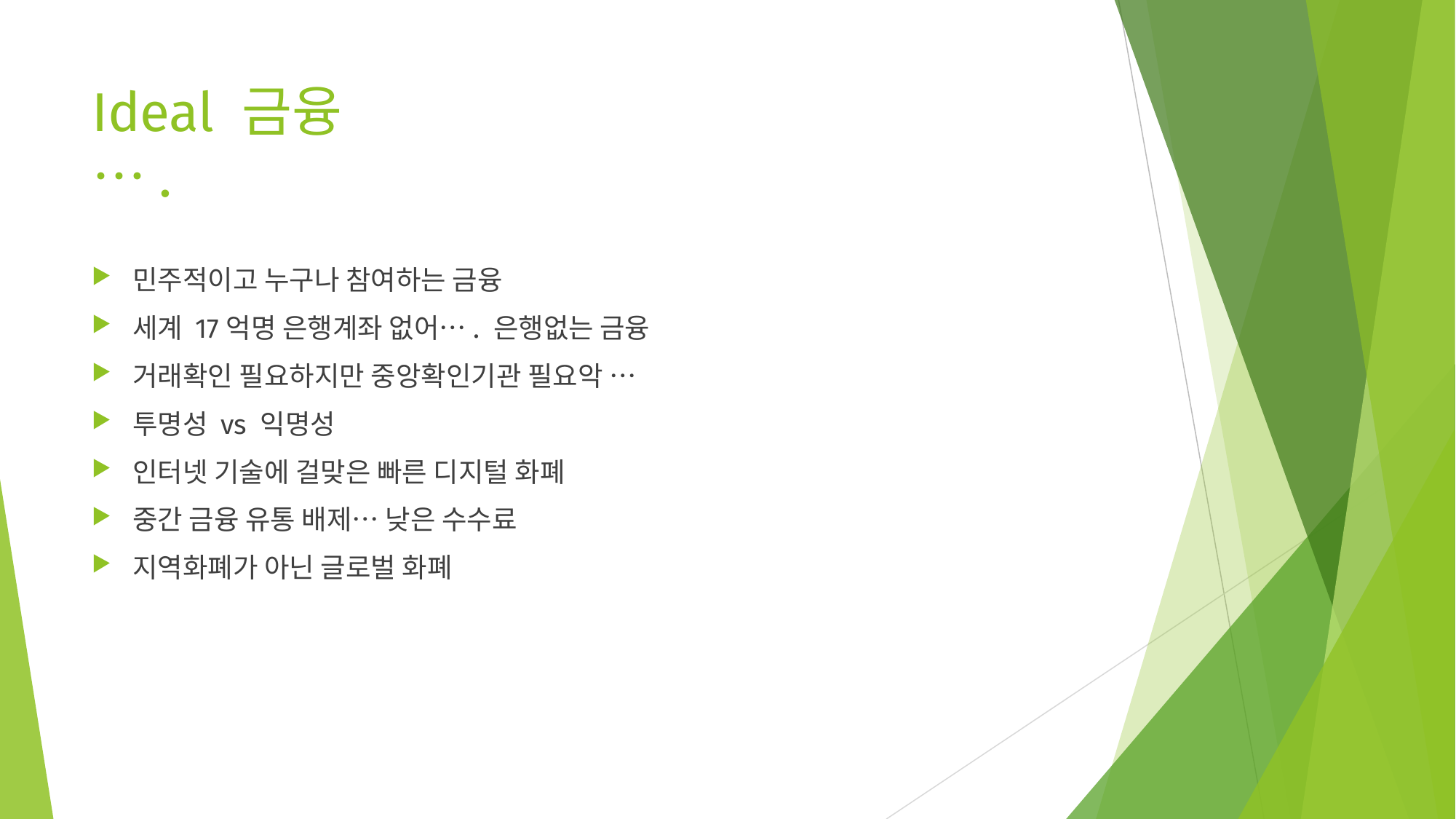

# Ideal 금융….
민주적이고 누구나 참여하는 금융
세계 17억명 은행계좌 없어…. 은행없는 금융
거래확인 필요하지만 중앙확인기관 필요악 …
투명성 vs 익명성
인터넷 기술에 걸맞은 빠른 디지털 화폐
중간 금융 유통 배제… 낮은 수수료
지역화폐가 아닌 글로벌 화폐